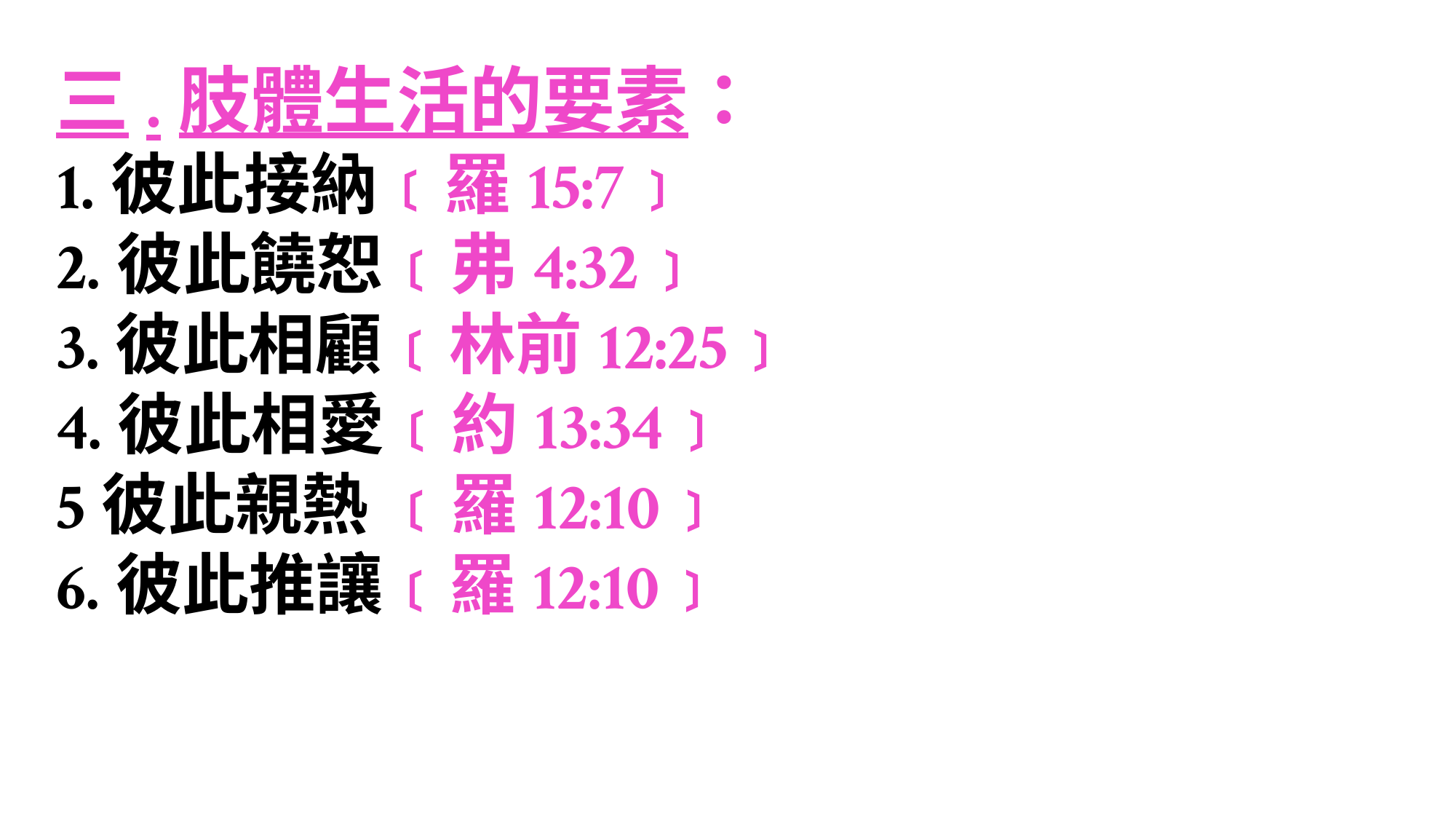

三.肢體生活的要素：
1.彼此接納﹝羅15:7﹞
2.彼此饒恕﹝弗4:32﹞
3.彼此相顧﹝林前12:25﹞
4.彼此相愛﹝約13:34﹞
5彼此親熱 ﹝羅12:10﹞
6.彼此推讓﹝羅12:10﹞